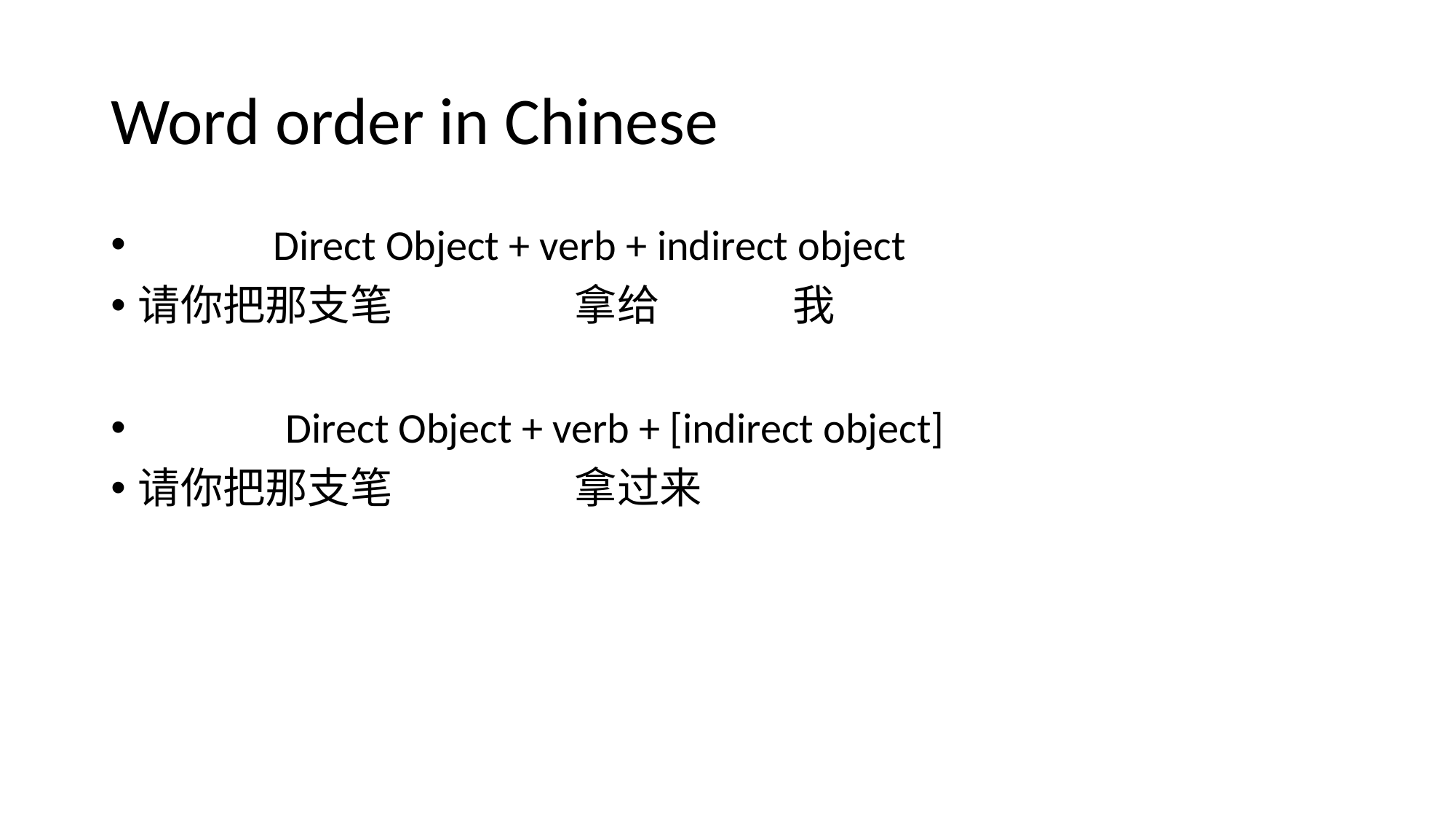

# Word order in Chinese
              Direct Object + verb + indirect object
请你把那支笔		拿给		我

 	    Direct Object + verb + [indirect object]
请你把那支笔		拿过来